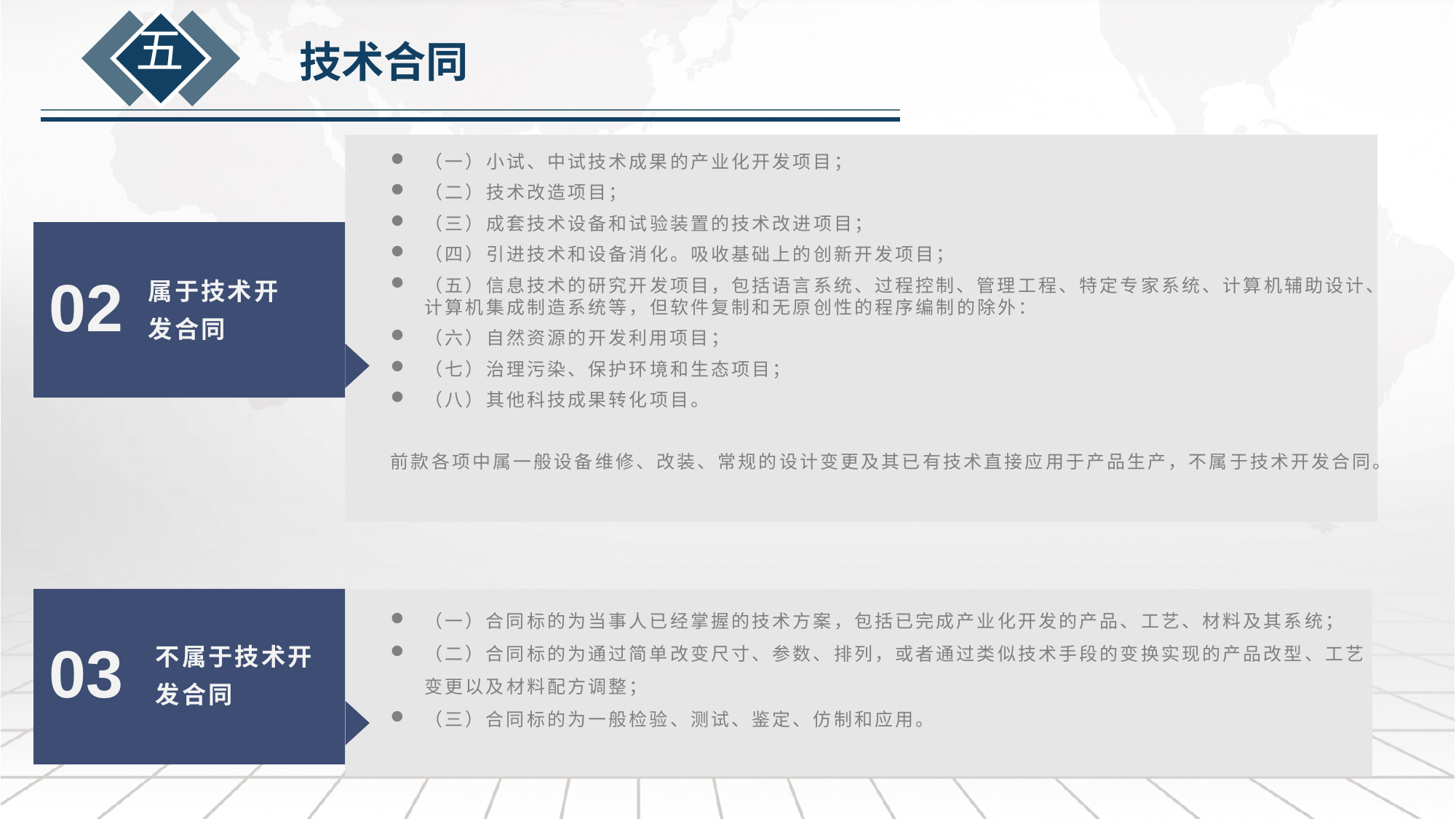

五

技术合同

（一）小试、中试技术成果的产业化开发项目；
（二）技术改造项目；
（三）成套技术设备和试验装置的技术改进项目；
（四）引进技术和设备消化。吸收基础上的创新开发项目；
（五）信息技术的研究开发项目，包括语言系统、过程控制、管理工程、特定专家系统、计算机辅助设计、计算机集成制造系统等，但软件复制和无原创性的程序编制的除外：
（六）自然资源的开发利用项目；
（七）治理污染、保护环境和生态项目；
（八）其他科技成果转化项目。

前款各项中属一般设备维修、改装、常规的设计变更及其已有技术直接应用于产品生产，不属于技术开发合同。

02
属于技术开发合同

（一）合同标的为当事人已经掌握的技术方案，包括已完成产业化开发的产品、工艺、材料及其系统；
（二）合同标的为通过简单改变尺寸、参数、排列，或者通过类似技术手段的变换实现的产品改型、工艺变更以及材料配方调整；
（三）合同标的为一般检验、测试、鉴定、仿制和应用。
03
不属于技术开发合同